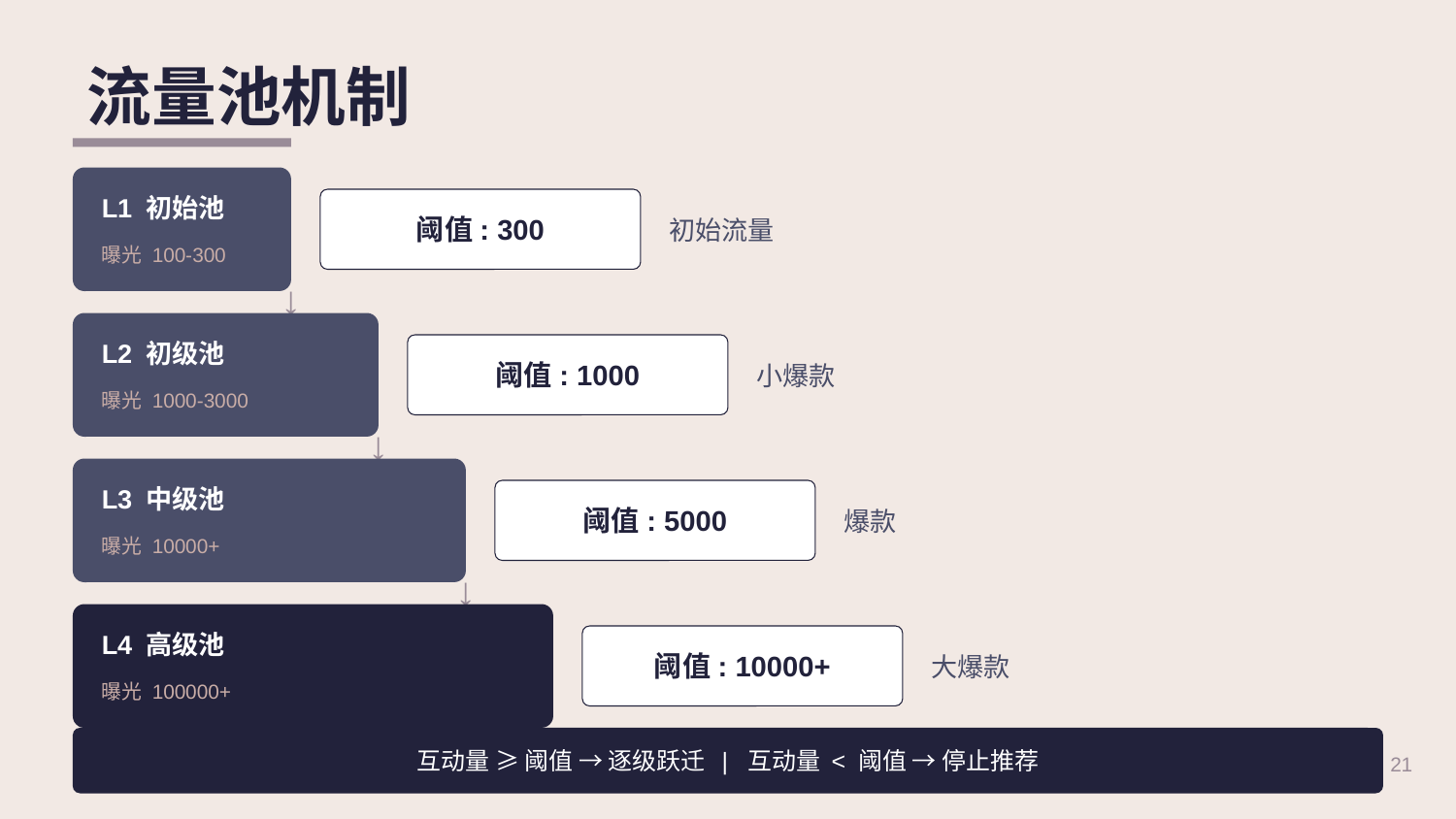

流量池机制

L1 初始池

阈值: 300
初始流量
曝光 100-300
↓

L2 初级池

阈值: 1000
小爆款
曝光 1000-3000
↓

L3 中级池

阈值: 5000
爆款
曝光 10000+
↓

L4 高级池

阈值: 10000+
大爆款
曝光 100000+

互动量 ≥ 阈值 → 逐级跃迁  |  互动量 < 阈值 → 停止推荐
21